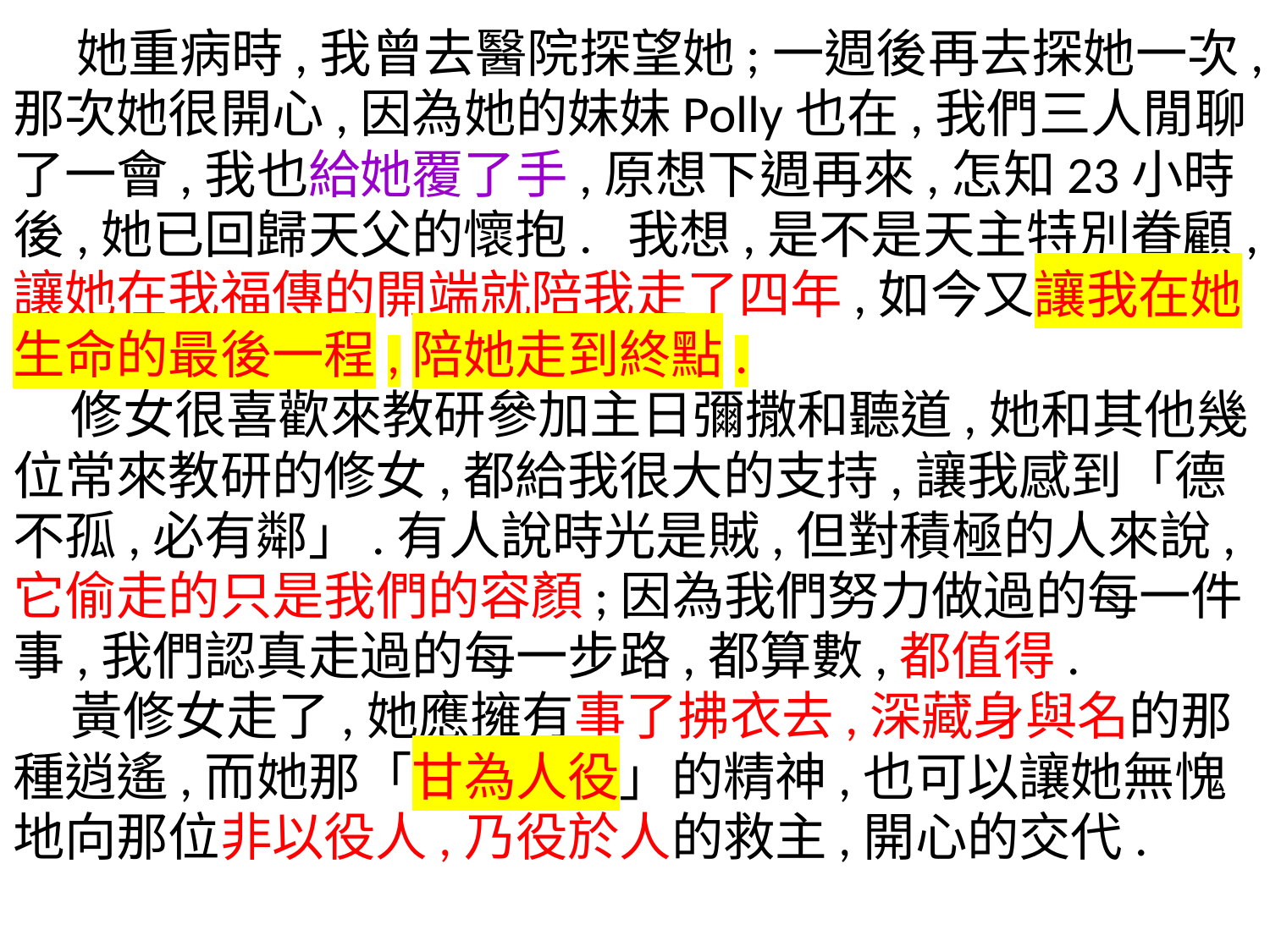

她重病時,我曾去醫院探望她;一週後再去探她一次,那次她很開心,因為她的妹妹Polly也在,我們三人閒聊了一會,我也給她覆了手,原想下週再來,怎知23小時後,她已回歸天父的懷抱.  我想,是不是天主特別眷顧,讓她在我福傳的開端就陪我走了四年,如今又讓我在她生命的最後一程,陪她走到終點.
    修女很喜歡來教研參加主日彌撒和聽道,她和其他幾位常來教研的修女,都給我很大的支持,讓我感到「德不孤,必有鄰」.有人說時光是賊,但對積極的人來說,它偷走的只是我們的容顏;因為我們努力做過的每一件事,我們認真走過的每一步路,都算數,都值得.
    黃修女走了,她應擁有事了拂衣去,深藏身與名的那種逍遙,而她那「甘為人役」的精神,也可以讓她無愧地向那位非以役人,乃役於人的救主,開心的交代.